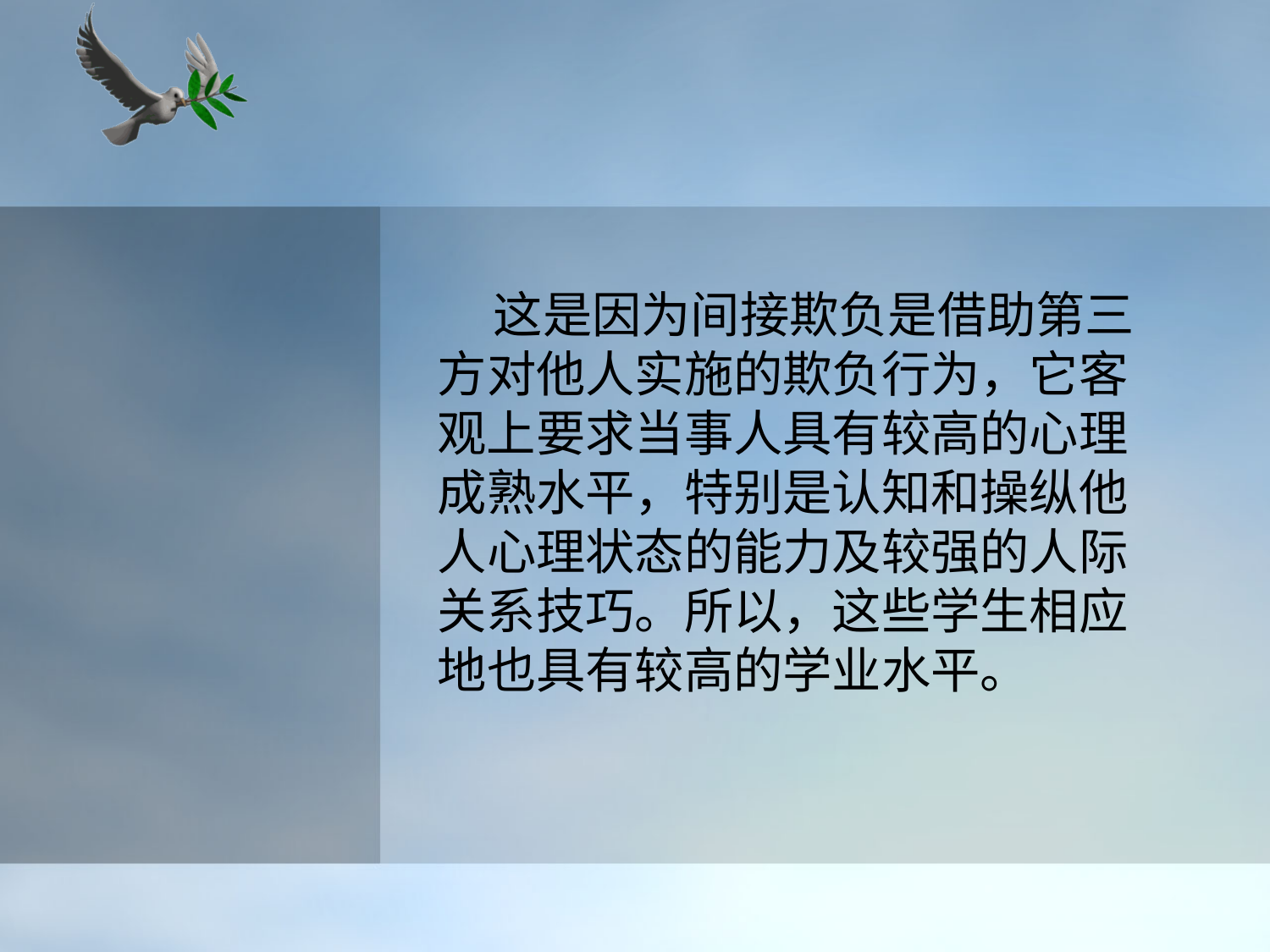

# 这是因为间接欺负是借助第三方对他人实施的欺负行为，它客观上要求当事人具有较高的心理成熟水平，特别是认知和操纵他人心理状态的能力及较强的人际关系技巧。所以，这些学生相应地也具有较高的学业水平。